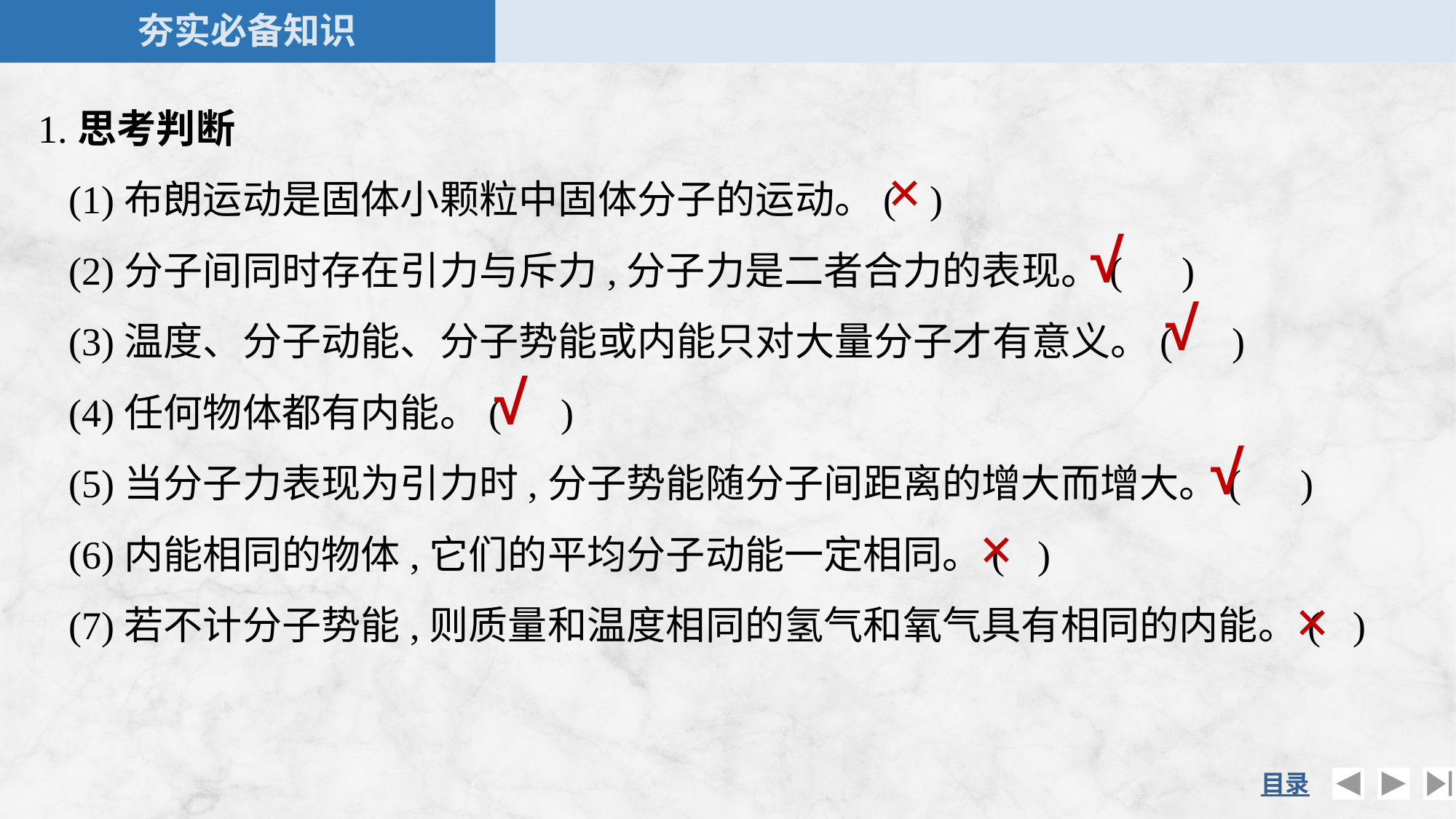

1.思考判断
	(1)布朗运动是固体小颗粒中固体分子的运动。(   )
	(2)分子间同时存在引力与斥力,分子力是二者合力的表现。(      )
	(3)温度、分子动能、分子势能或内能只对大量分子才有意义。(      )
(4)任何物体都有内能。(      )
(5)当分子力表现为引力时,分子势能随分子间距离的增大而增大。(      )
(6)内能相同的物体,它们的平均分子动能一定相同。(   )
(7)若不计分子势能,则质量和温度相同的氢气和氧气具有相同的内能。(   )
×
√
√
√
√
×
×